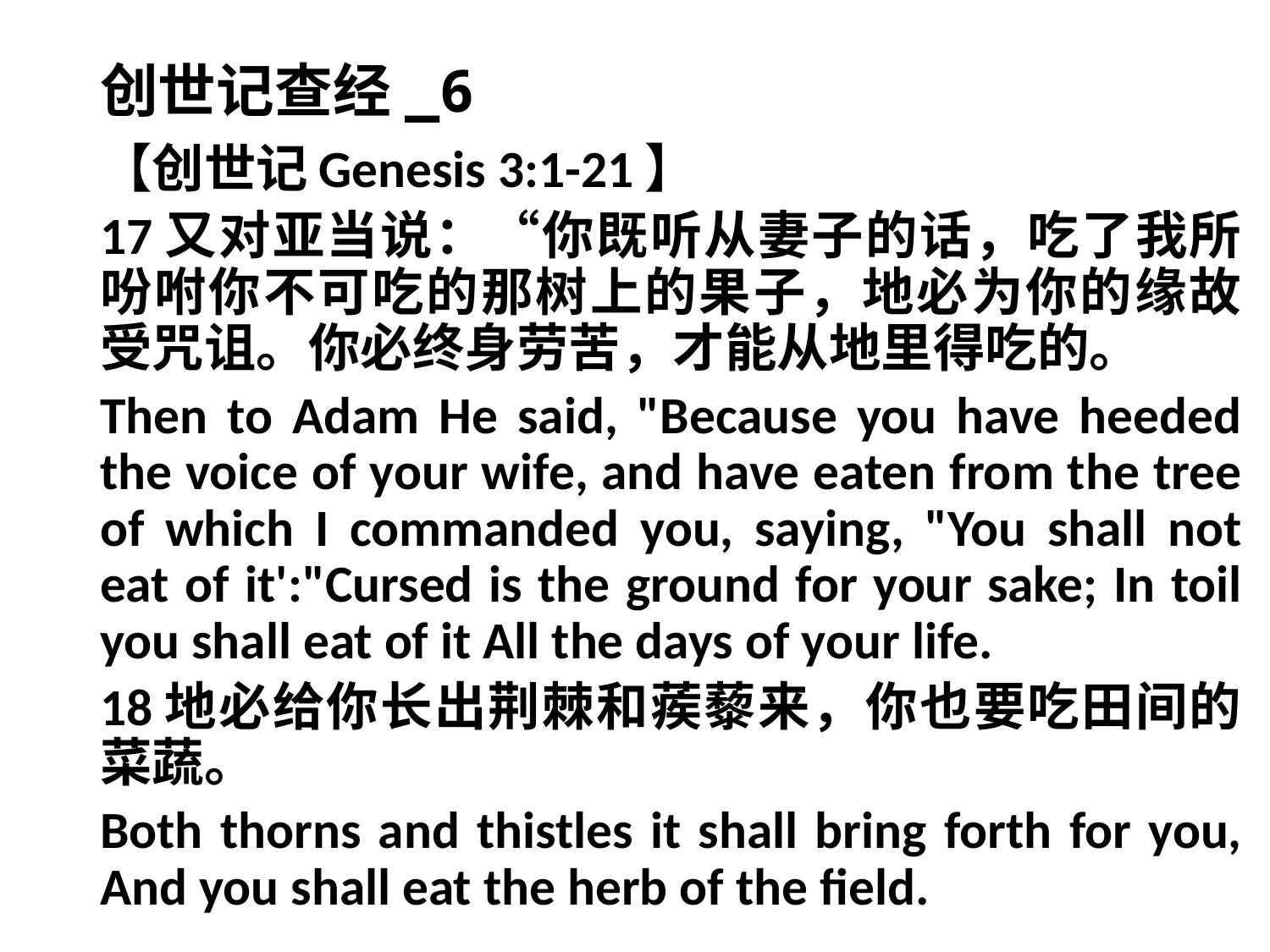

# 创世记查经_6
【创世记Genesis 3:1-21】
17又对亚当说：“你既听从妻子的话，吃了我所吩咐你不可吃的那树上的果子，地必为你的缘故受咒诅。你必终身劳苦，才能从地里得吃的。
Then to Adam He said, "Because you have heeded the voice of your wife, and have eaten from the tree of which I commanded you, saying, "You shall not eat of it':"Cursed is the ground for your sake; In toil you shall eat of it All the days of your life.
18地必给你长出荆棘和蒺藜来，你也要吃田间的菜蔬。
Both thorns and thistles it shall bring forth for you, And you shall eat the herb of the field.